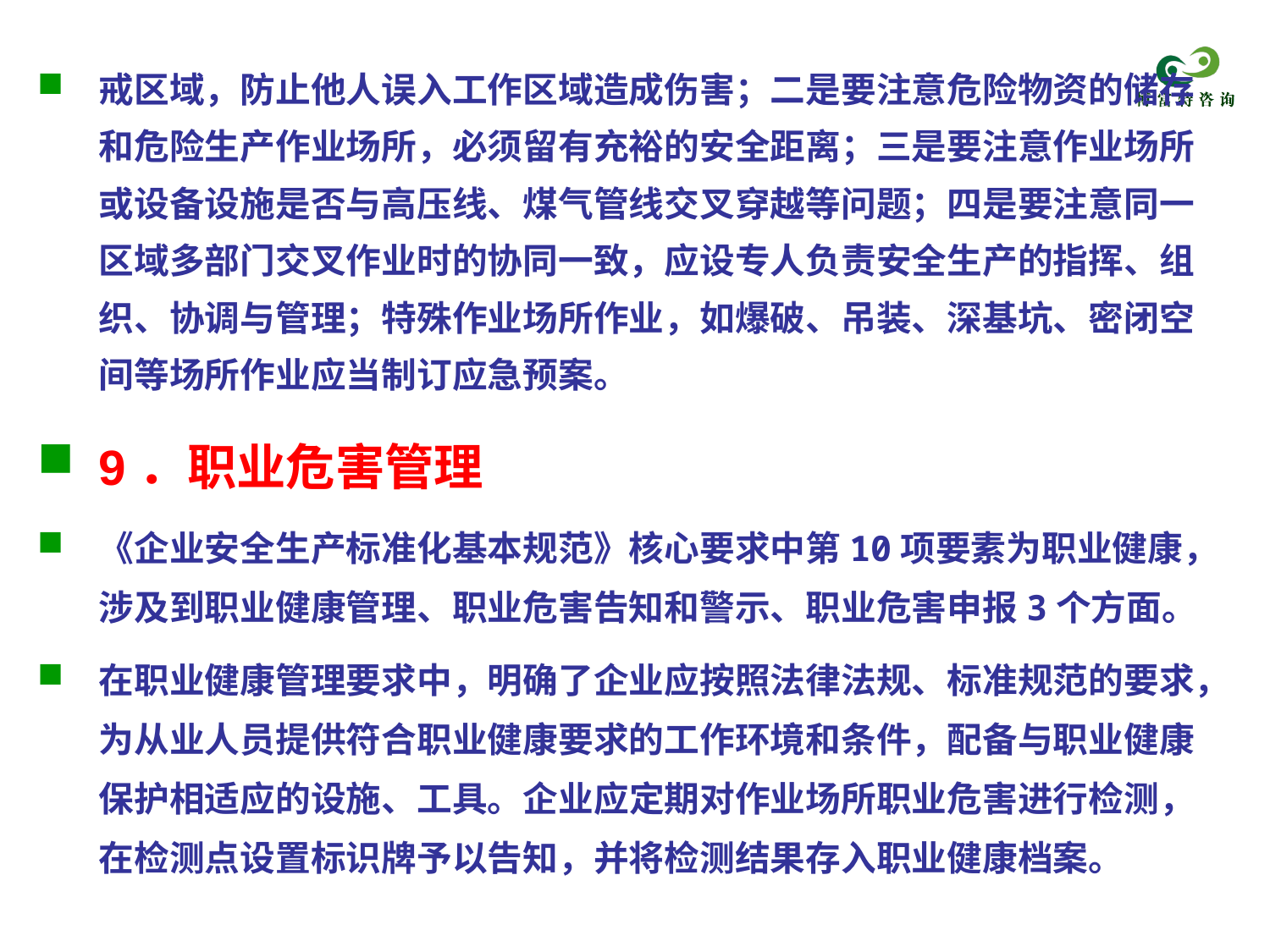

戒区域，防止他人误入工作区域造成伤害；二是要注意危险物资的储存和危险生产作业场所，必须留有充裕的安全距离；三是要注意作业场所或设备设施是否与高压线、煤气管线交叉穿越等问题；四是要注意同一区域多部门交叉作业时的协同一致，应设专人负责安全生产的指挥、组织、协调与管理；特殊作业场所作业，如爆破、吊装、深基坑、密闭空间等场所作业应当制订应急预案。
9．职业危害管理
《企业安全生产标准化基本规范》核心要求中第10项要素为职业健康，涉及到职业健康管理、职业危害告知和警示、职业危害申报3个方面。
在职业健康管理要求中，明确了企业应按照法律法规、标准规范的要求，为从业人员提供符合职业健康要求的工作环境和条件，配备与职业健康保护相适应的设施、工具。企业应定期对作业场所职业危害进行检测，在检测点设置标识牌予以告知，并将检测结果存入职业健康档案。